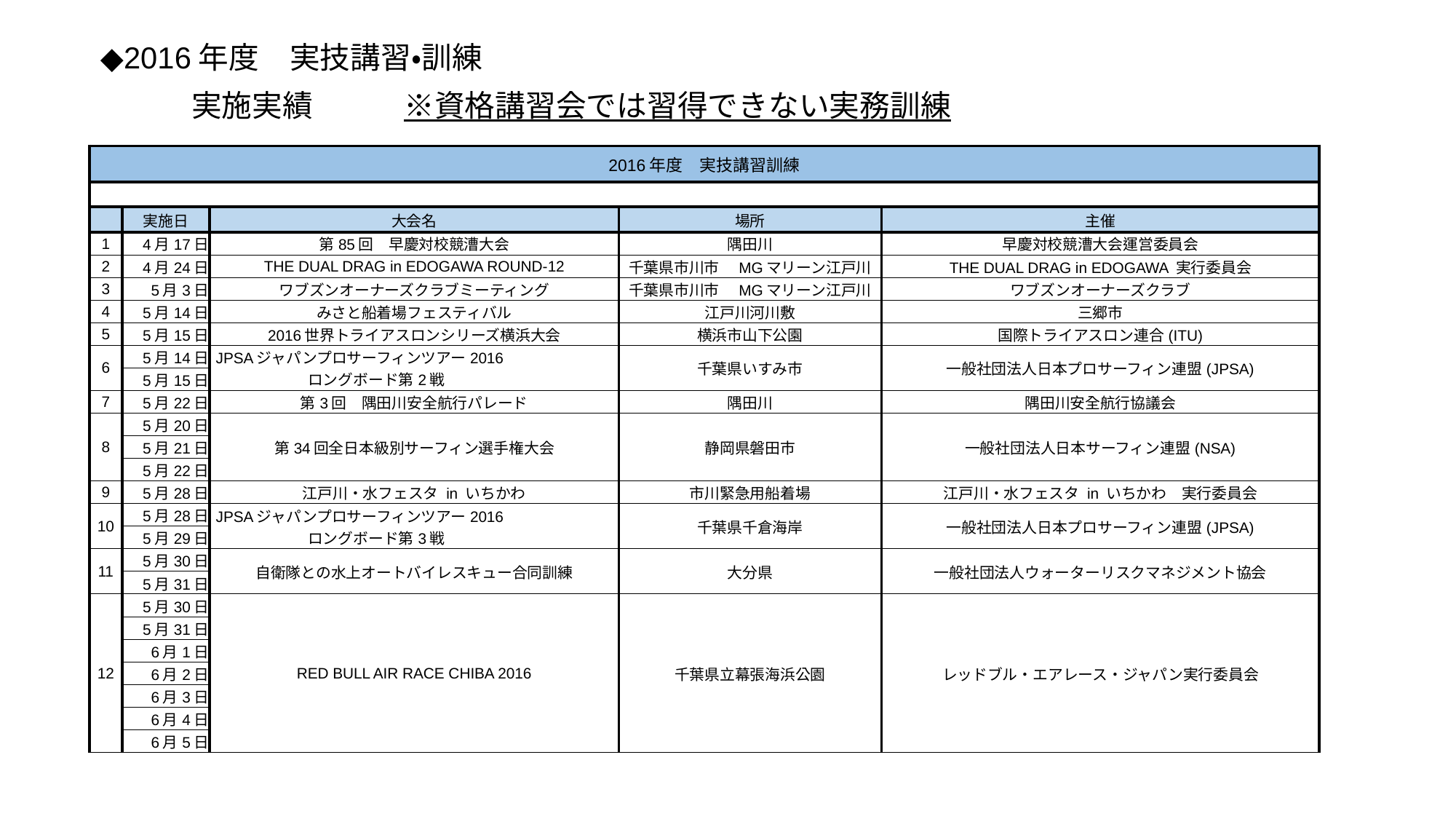

◆2016年度　実技講習・訓練
　　　実施実績　　　※資格講習会では習得できない実務訓練
| 2016年度　実技講習訓練 |  |  |  |  |  |  |  |  |  |  |  |  |  |
| --- | --- | --- | --- | --- | --- | --- | --- | --- | --- | --- | --- | --- | --- |
|  |  |  |  |  |  |  |  |  |  |  |  |  |  |
|  | 実施日 | 大会名 |  |  |  | 場所 |  |  | 主催 |  |  |  |  |
| 1 | 4月17日 | 第85回　早慶対校競漕大会 |  |  |  | 隅田川 |  |  | 早慶対校競漕大会運営委員会 |  |  |  |  |
| 2 | 4月24日 | THE DUAL DRAG in EDOGAWA ROUND-12 |  |  |  | 千葉県市川市　MGマリーン江戸川 |  |  | THE DUAL DRAG in EDOGAWA 実行委員会 |  |  |  |  |
| 3 | 5月3日 | ワブズンオーナーズクラブミーティング |  |  |  | 千葉県市川市　MGマリーン江戸川 |  |  | ワブズンオーナーズクラブ |  |  |  |  |
| 4 | 5月14日 | みさと船着場フェスティバル |  |  |  | 江戸川河川敷 |  |  | 三郷市 |  |  |  |  |
| 5 | 5月15日 | 2016世界トライアスロンシリーズ横浜大会 |  |  |  | 横浜市山下公園 |  |  | 国際トライアスロン連合(ITU) |  |  |  |  |
| 6 | 5月14日 | JPSAジャパンプロサーフィンツアー2016　　　　　　　　　ロングボード第2戦 |  |  |  | 千葉県いすみ市 |  |  | 一般社団法人日本プロサーフィン連盟(JPSA) |  |  |  |  |
|  | 5月15日 |  |  |  |  |  |  |  |  |  |  |  |  |
| 7 | 5月22日 | 第3回　隅田川安全航行パレード |  |  |  | 隅田川 |  |  | 隅田川安全航行協議会 |  |  |  |  |
| 8 | 5月20日 | 第34回全日本級別サーフィン選手権大会 |  |  |  | 静岡県磐田市 |  |  | 一般社団法人日本サーフィン連盟(NSA) |  |  |  |  |
|  | 5月21日 |  |  |  |  |  |  |  |  |  |  |  |  |
|  | 5月22日 |  |  |  |  |  |  |  |  |  |  |  |  |
| 9 | 5月28日 | 江戸川・水フェスタ in いちかわ |  |  |  | 市川緊急用船着場 |  |  | 江戸川・水フェスタ in いちかわ　実行委員会 |  |  |  |  |
| 10 | 5月28日 | JPSAジャパンプロサーフィンツアー2016　　　　　　　　　ロングボード第3戦 |  |  |  | 千葉県千倉海岸 |  |  | 一般社団法人日本プロサーフィン連盟(JPSA) |  |  |  |  |
|  | 5月29日 |  |  |  |  |  |  |  |  |  |  |  |  |
| 11 | 5月30日 | 自衛隊との水上オートバイレスキュー合同訓練 |  |  |  | 大分県 |  |  | 一般社団法人ウォーターリスクマネジメント協会 |  |  |  |  |
|  | 5月31日 |  |  |  |  |  |  |  |  |  |  |  |  |
| 12 | 5月30日 | RED BULL AIR RACE CHIBA 2016 |  |  |  | 千葉県立幕張海浜公園 |  |  | レッドブル・エアレース・ジャパン実行委員会 |  |  |  |  |
|  | 5月31日 |  |  |  |  |  |  |  |  |  |  |  |  |
|  | 6月1日 |  |  |  |  |  |  |  |  |  |  |  |  |
|  | 6月2日 |  |  |  |  |  |  |  |  |  |  |  |  |
|  | 6月3日 |  |  |  |  |  |  |  |  |  |  |  |  |
|  | 6月4日 |  |  |  |  |  |  |  |  |  |  |  |  |
|  | 6月5日 |  |  |  |  |  |  |  |  |  |  |  |  |